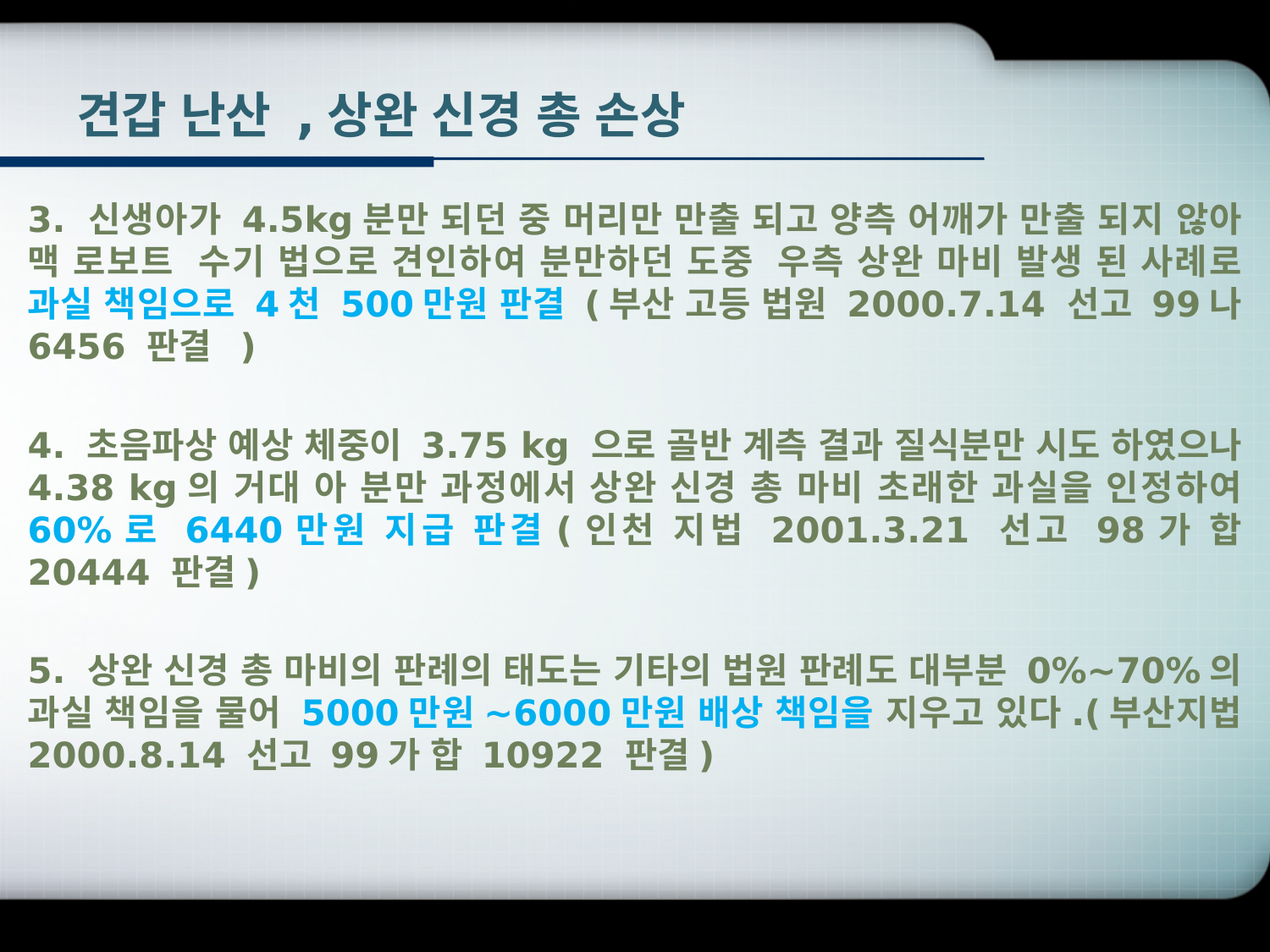

# 견갑 난산 ,상완 신경 총 손상
3. 신생아가 4.5kg분만 되던 중 머리만 만출 되고 양측 어깨가 만출 되지 않아 맥 로보트  수기 법으로 견인하여 분만하던 도중  우측 상완 마비 발생 된 사례로 과실 책임으로 4천 500만원 판결 (부산 고등 법원 2000.7.14 선고 99나 6456 판결  )

4. 초음파상 예상 체중이 3.75 kg 으로 골반 계측 결과 질식분만 시도 하였으나 4.38 kg의 거대 아 분만 과정에서 상완 신경 총 마비 초래한 과실을 인정하여 60%로 6440만원 지급 판결(인천 지법 2001.3.21 선고 98가 합 20444 판결)

5. 상완 신경 총 마비의 판례의 태도는 기타의 법원 판례도 대부분 0%~70%의 과실 책임을 물어 5000만원~6000만원 배상 책임을 지우고 있다.(부산지법 2000.8.14 선고 99가 합 10922 판결)